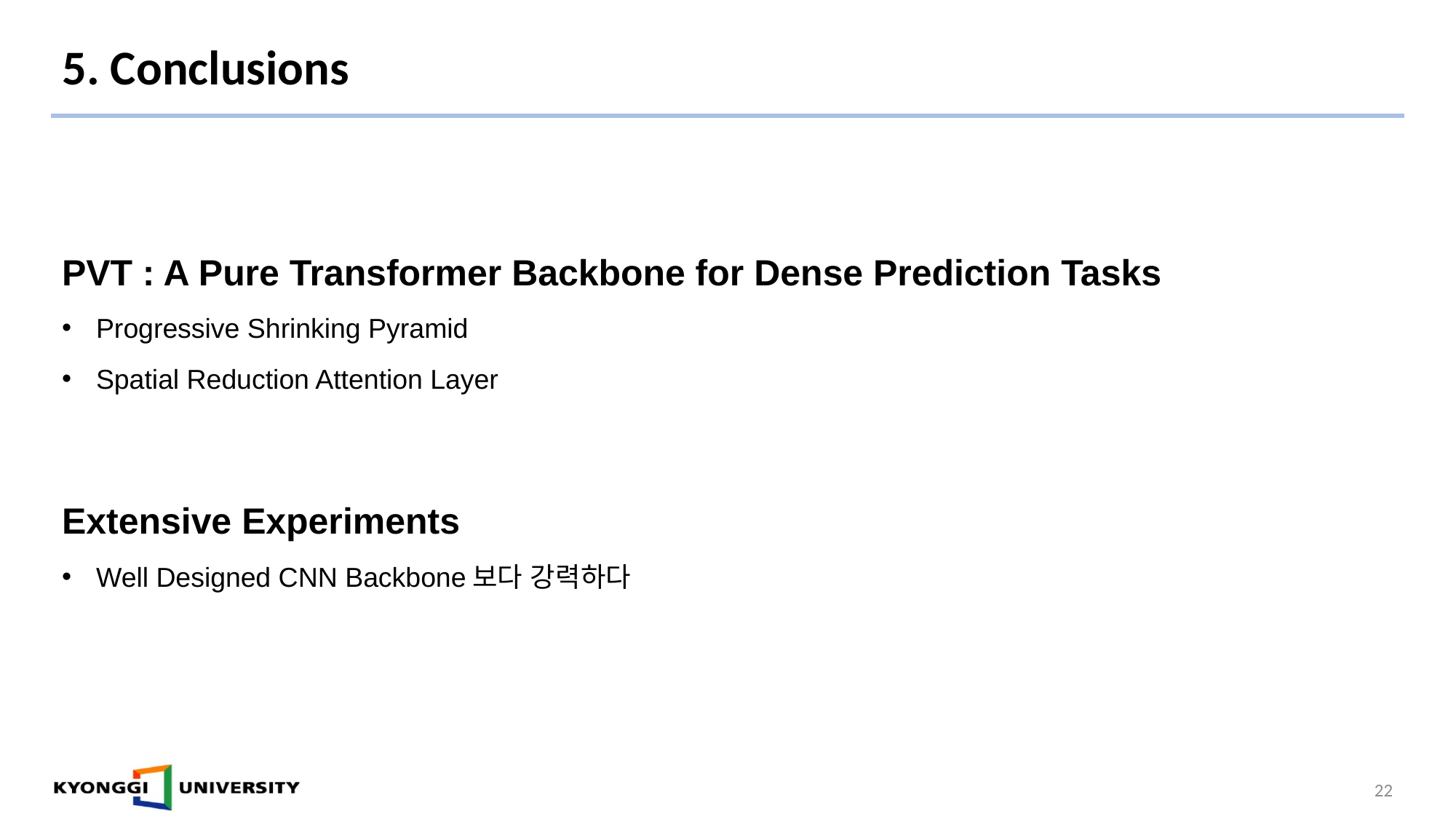

# 5. Conclusions
PVT : A Pure Transformer Backbone for Dense Prediction Tasks
Progressive Shrinking Pyramid
Spatial Reduction Attention Layer
Extensive Experiments
Well Designed CNN Backbone보다 강력하다
22